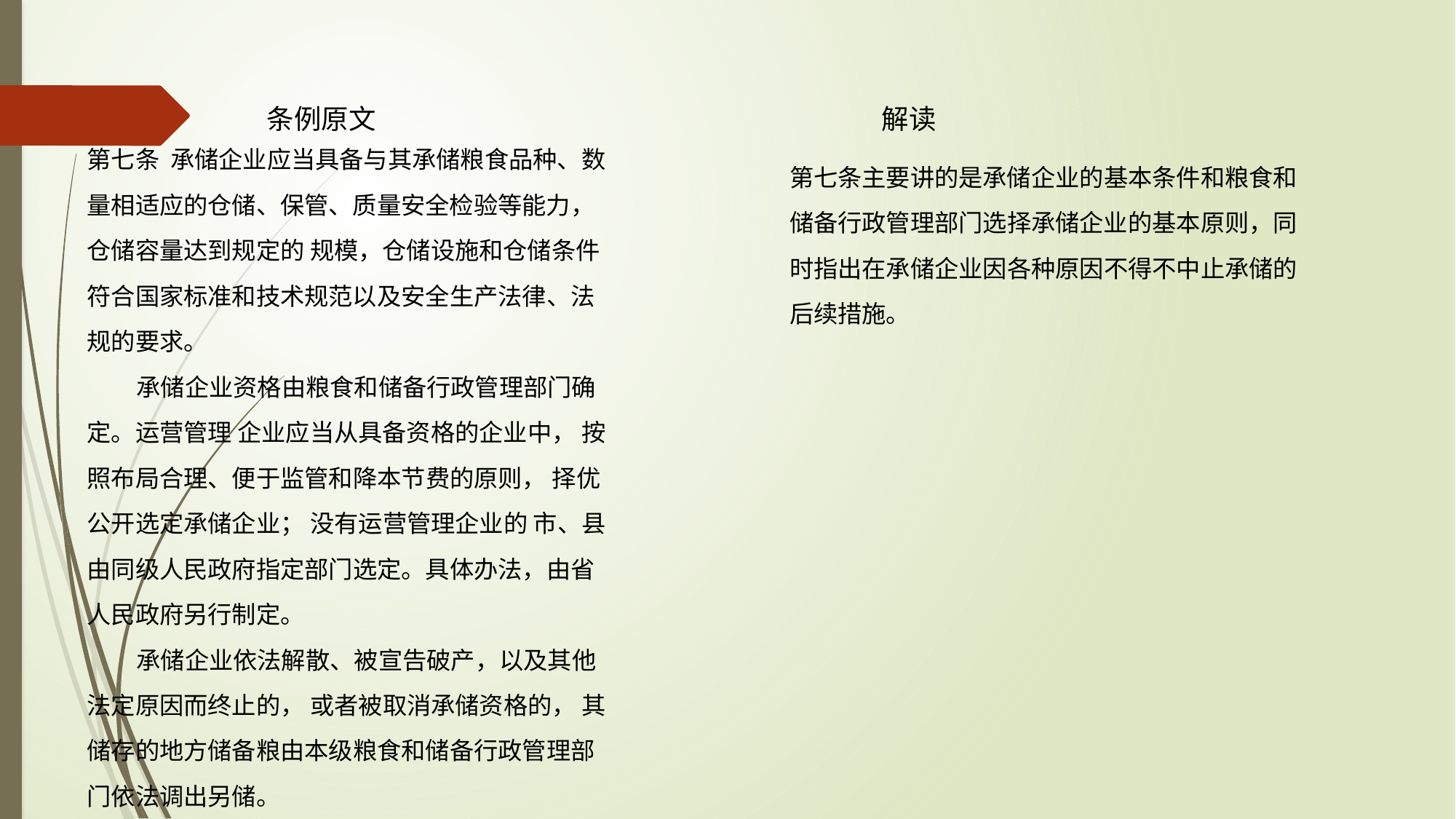

条例原文                                                                                  解读
第七条  承储企业应当具备与其承储粮食品种、数量相适应的仓储、保管、质量安全检验等能力， 仓储容量达到规定的 规模，仓储设施和仓储条件符合国家标准和技术规范以及安全生产法律、法规的要求。
        承储企业资格由粮食和储备行政管理部门确定。运营管理 企业应当从具备资格的企业中， 按照布局合理、便于监管和降本节费的原则， 择优公开选定承储企业； 没有运营管理企业的 市、县由同级人民政府指定部门选定。具体办法，由省人民政府另行制定。
        承储企业依法解散、被宣告破产，以及其他法定原因而终止的， 或者被取消承储资格的， 其储存的地方储备粮由本级粮食和储备行政管理部门依法调出另储。
第七条主要讲的是承储企业的基本条件和粮食和储备行政管理部门选择承储企业的基本原则，同时指出在承储企业因各种原因不得不中止承储的后续措施。